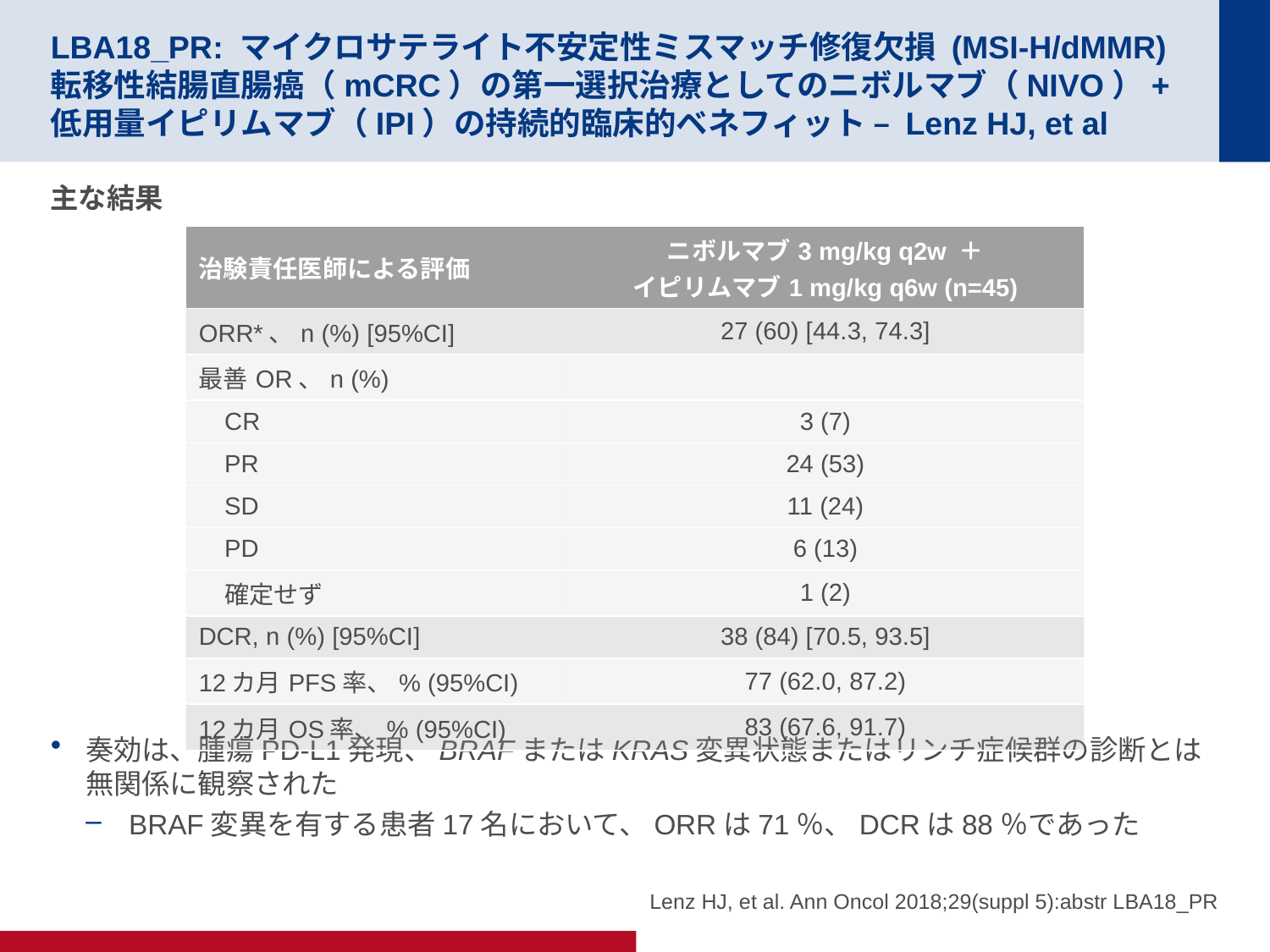

# LBA18_PR: マイクロサテライト不安定性ミスマッチ修復欠損 (MSI-H/dMMR) 転移性結腸直腸癌（mCRC）の第一選択治療としてのニボルマブ（NIVO）+ 低用量イピリムマブ（IPI）の持続的臨床的ベネフィット – Lenz HJ, et al
主な結果

奏効は、腫瘍PD-L1発現、BRAFまたはKRAS変異状態またはリンチ症候群の診断とは無関係に観察された
BRAF変異を有する患者17名において、ORRは71％、DCRは88％であった

| 治験責任医師による評価 | ニボルマブ3 mg/kg q2w ＋ イピリムマブ1 mg/kg q6w (n=45) |
| --- | --- |
| ORR\*、n (%) [95%CI] | 27 (60) [44.3, 74.3] |
| 最善OR、n (%) |  |
| CR | 3 (7) |
| PR | 24 (53) |
| SD | 11 (24) |
| PD | 6 (13) |
| 確定せず | 1 (2) |
| DCR, n (%) [95%CI] | 38 (84) [70.5, 93.5] |
| 12カ月PFS率、% (95%CI) | 77 (62.0, 87.2) |
| 12カ月OS率、% (95%CI) | 83 (67.6, 91.7) |
Lenz HJ, et al. Ann Oncol 2018;29(suppl 5):abstr LBA18_PR